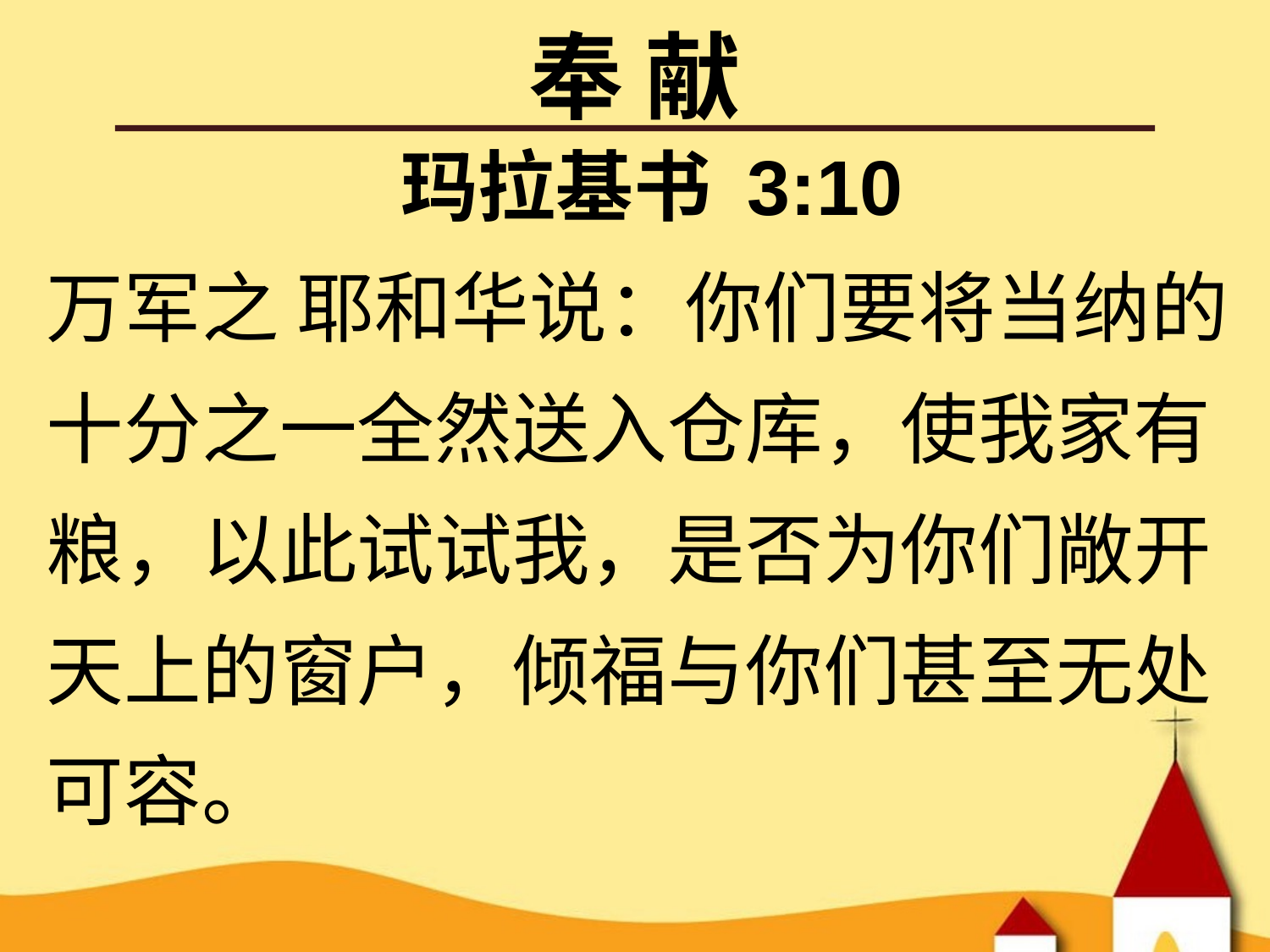

# 奉 献

玛拉基书 3:10
万军之 耶和华说：你们要将当纳的十分之一全然送入仓库，使我家有粮，以此试试我，是否为你们敞开天上的窗户，倾福与你们甚至无处可容。